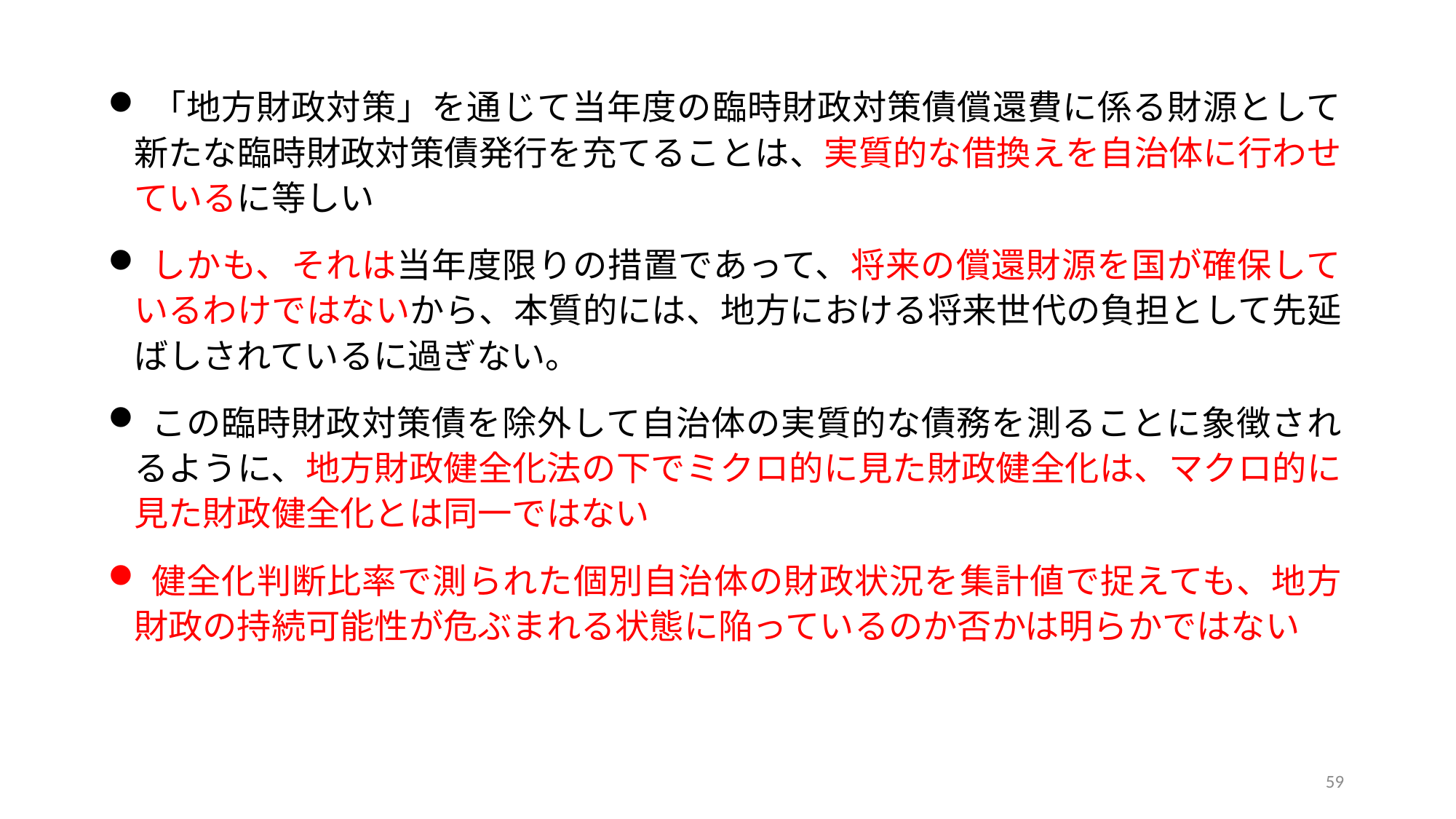

「地方財政対策」を通じて当年度の臨時財政対策債償還費に係る財源として新たな臨時財政対策債発行を充てることは、実質的な借換えを自治体に行わせているに等しい
 しかも、それは当年度限りの措置であって、将来の償還財源を国が確保しているわけではないから、本質的には、地方における将来世代の負担として先延ばしされているに過ぎない。
 この臨時財政対策債を除外して自治体の実質的な債務を測ることに象徴されるように、地方財政健全化法の下でミクロ的に見た財政健全化は、マクロ的に見た財政健全化とは同一ではない
 健全化判断比率で測られた個別自治体の財政状況を集計値で捉えても、地方財政の持続可能性が危ぶまれる状態に陥っているのか否かは明らかではない
59